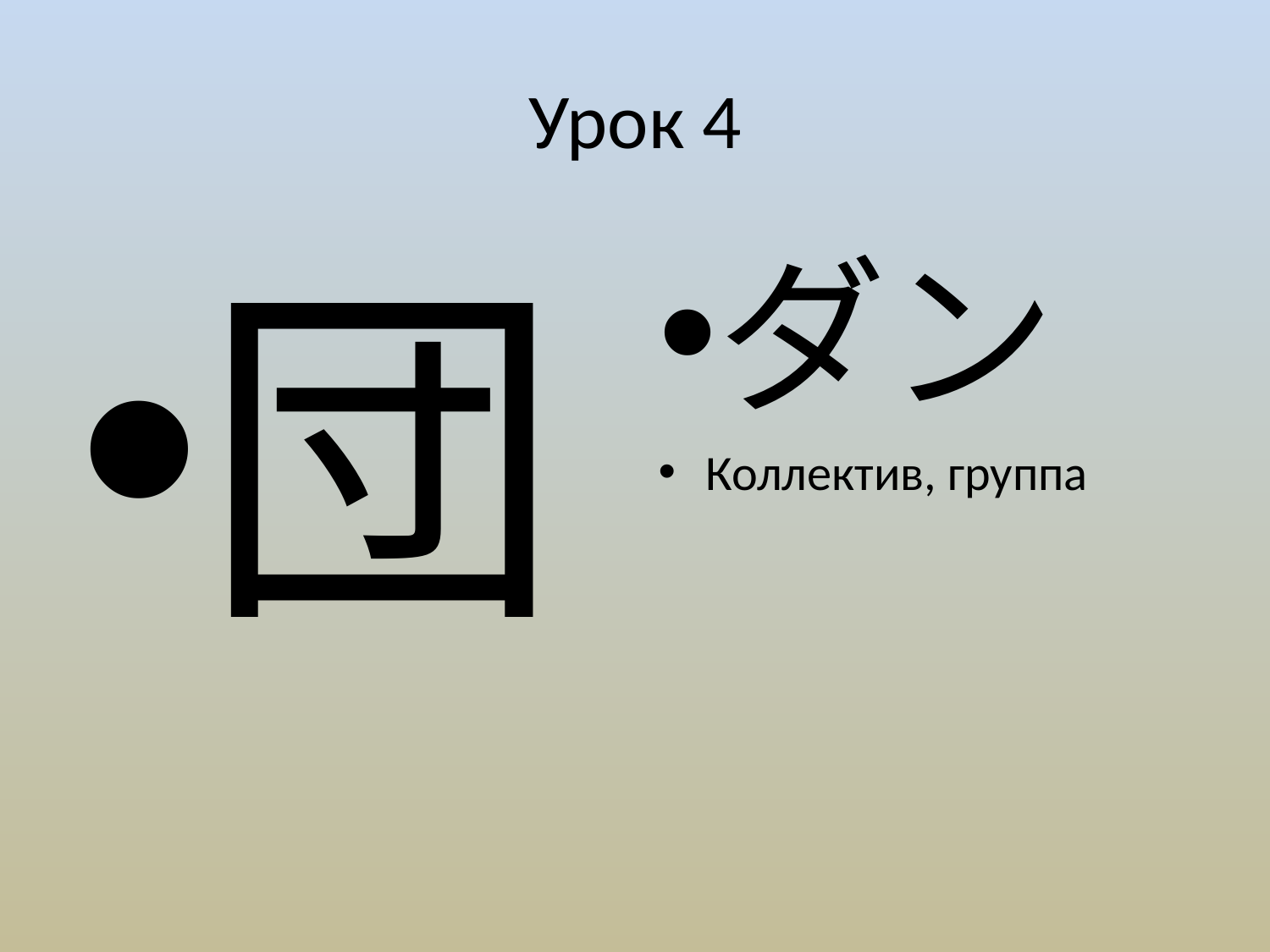

# Урок 4
団
ダン
Коллектив, группа